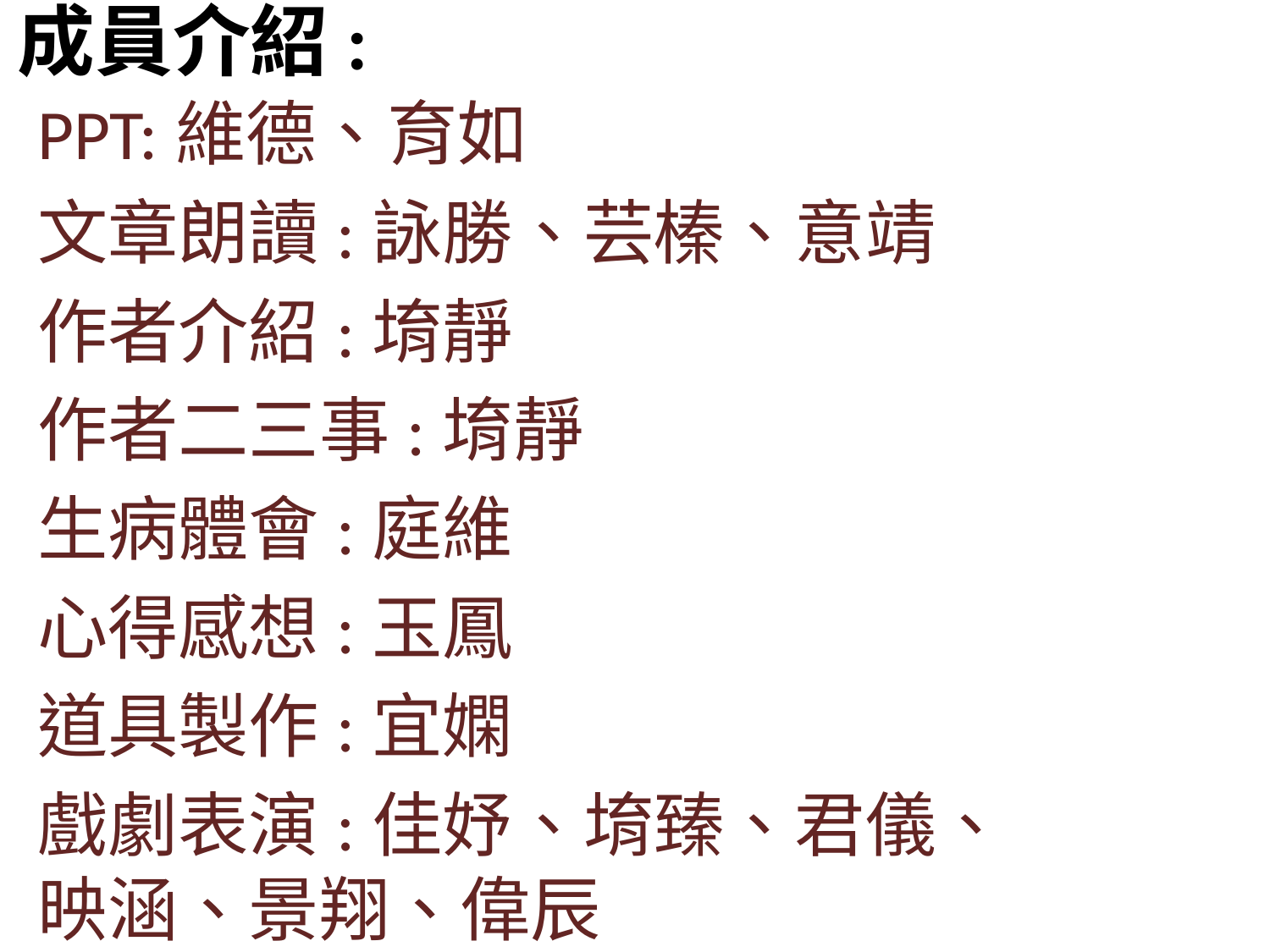

# 成員介紹:
PPT:維德、育如
文章朗讀:詠勝、芸榛、意靖
作者介紹:堉靜
作者二三事:堉靜
生病體會:庭維
心得感想:玉鳳
道具製作:宜嫻
戲劇表演:佳妤、堉臻、君儀、 映涵、景翔、偉辰